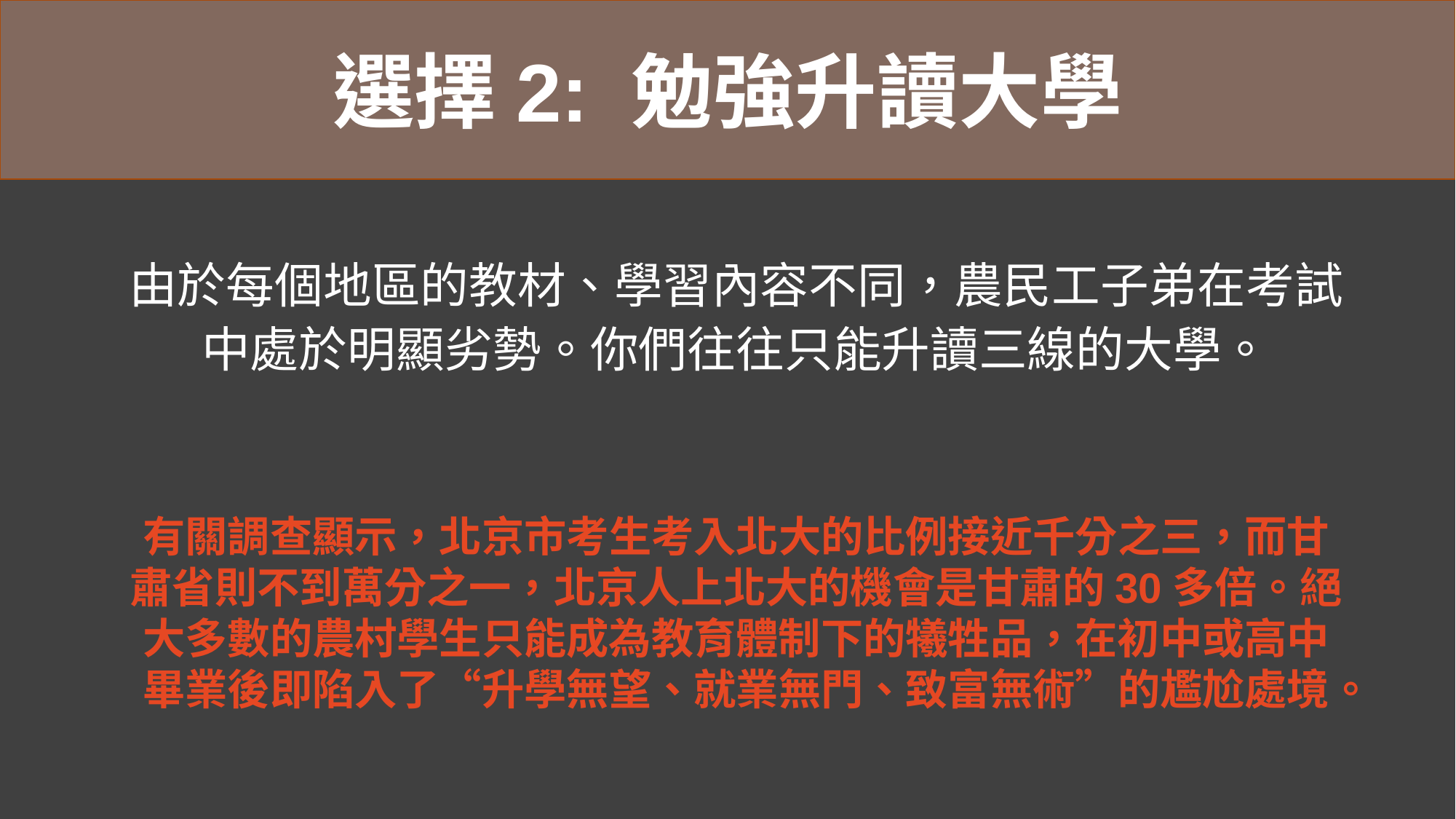

選擇2: 勉強升讀大學
由於每個地區的教材、學習內容不同，農民工子弟在考試中處於明顯劣勢。你們往往只能升讀三線的大學。
有關調查顯示，北京市考生考入北大的比例接近千分之三，而甘肅省則不到萬分之一，北京人上北大的機會是甘肅的30多倍。絕大多數的農村學生只能成為教育體制下的犧牲品，在初中或高中畢業後即陷入了“升學無望、就業無門、致富無術”的尷尬處境。